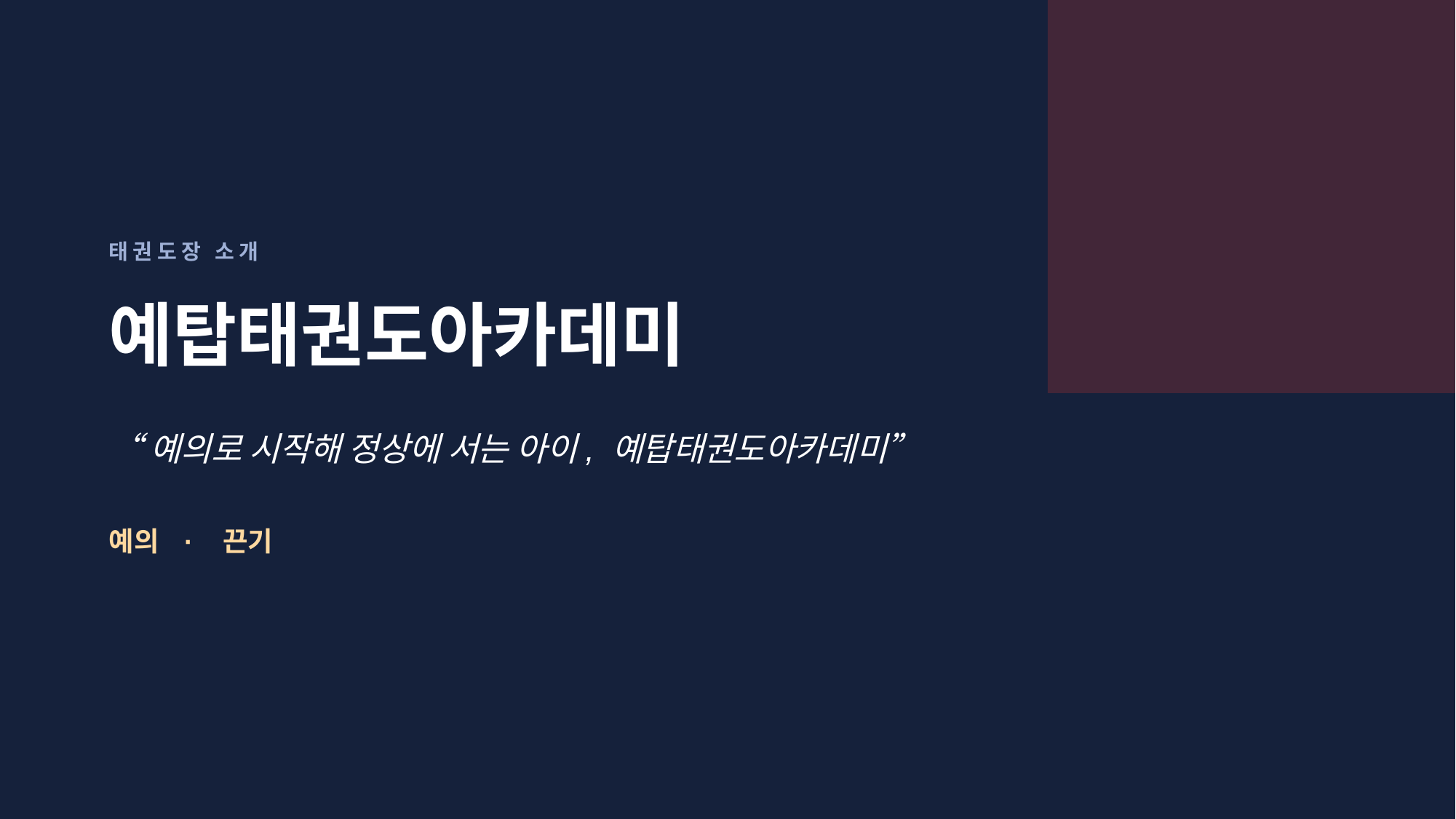

태권도장 소개
예탑태권도아카데미
“예의로 시작해 정상에 서는 아이, 예탑태권도아카데미”
예의   ·   끈기